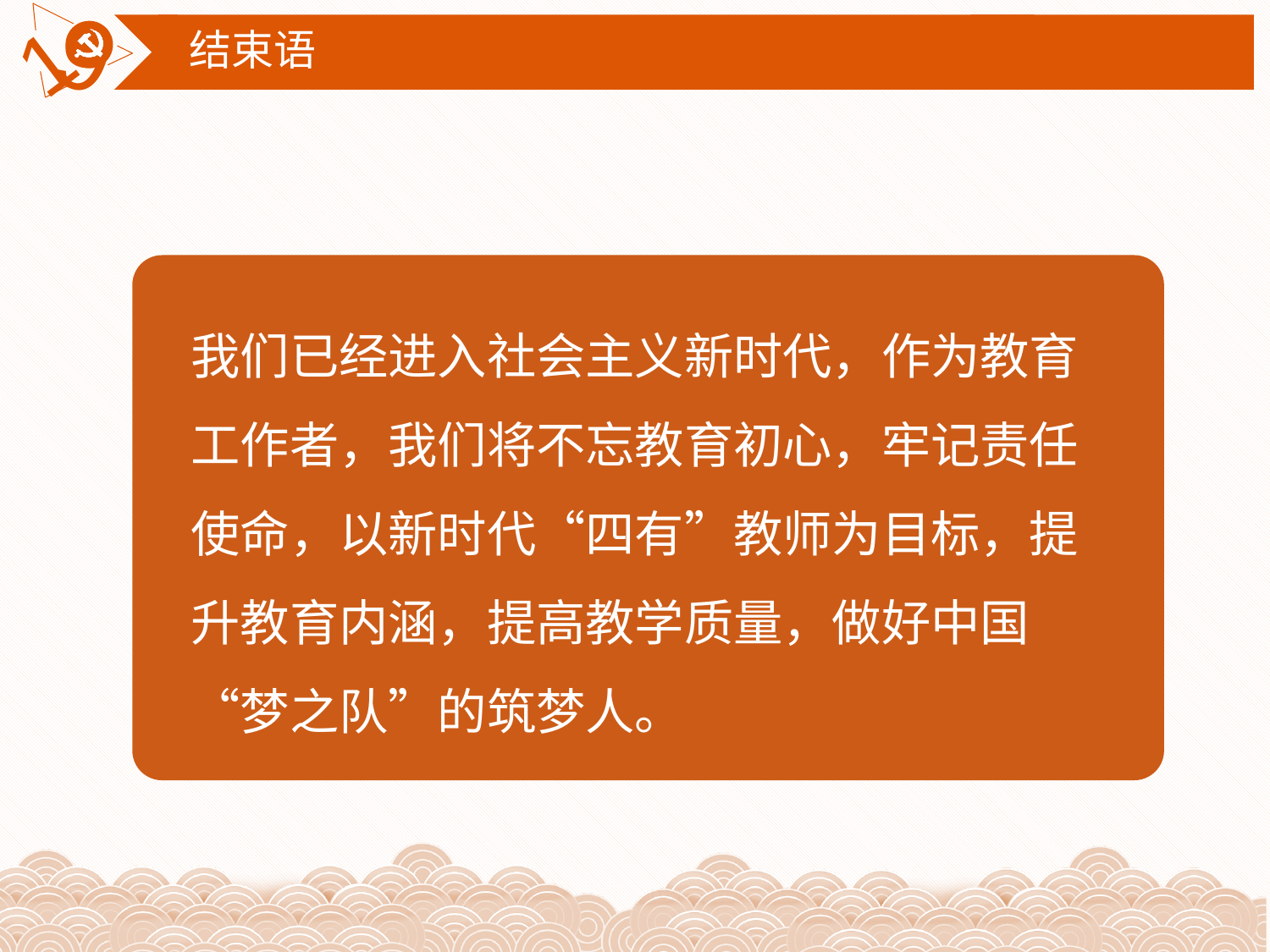

结束语
我们已经进入社会主义新时代，作为教育工作者，我们将不忘教育初心，牢记责任使命，以新时代“四有”教师为目标，提升教育内涵，提高教学质量，做好中国“梦之队”的筑梦人。